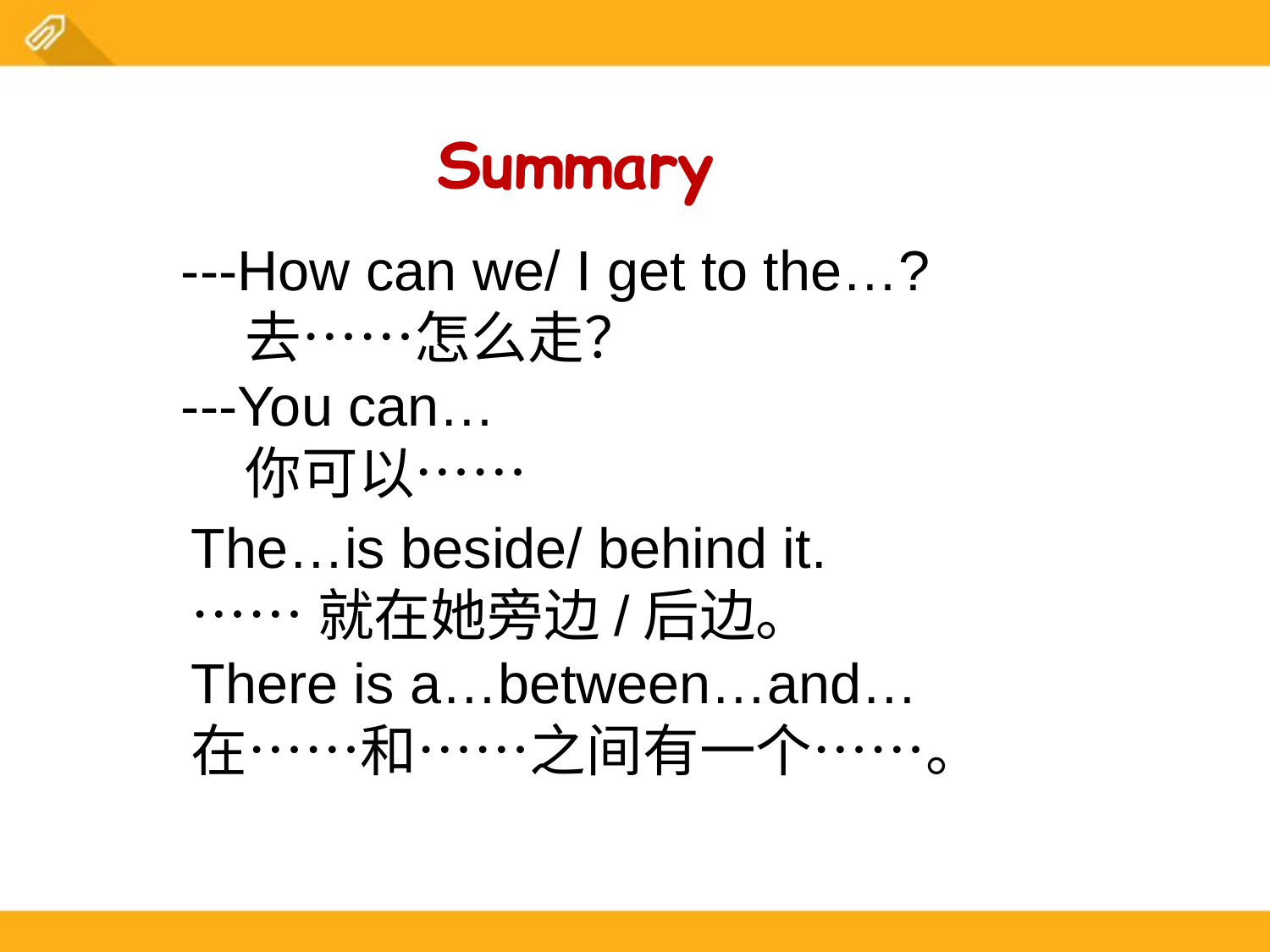

Summary
---How can we/ I get to the…?
    去……怎么走？
---You can…
    你可以……
The…is beside/ behind it.
……就在她旁边/后边。
There is a…between…and…
在……和……之间有一个……。